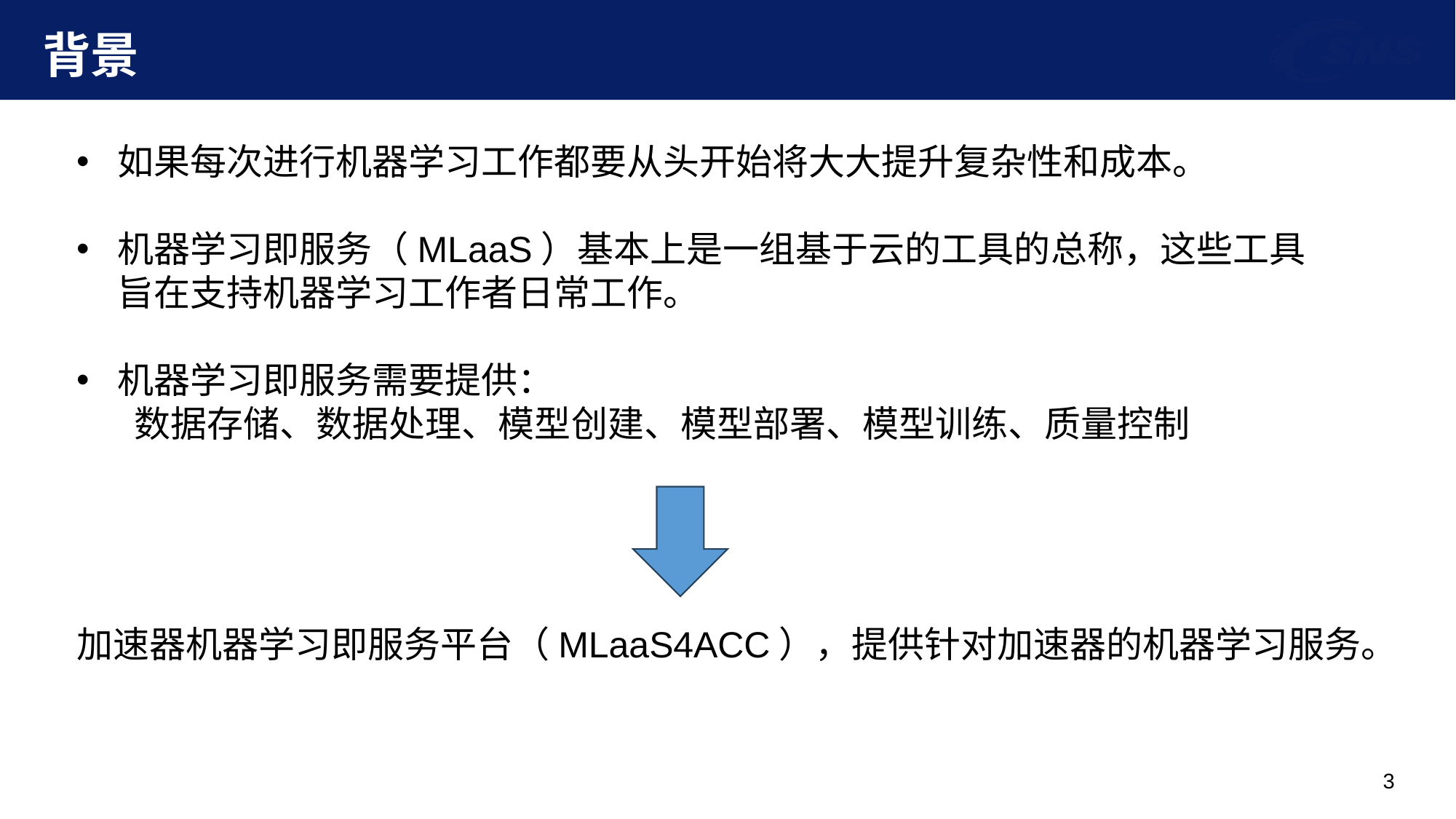

# 背景
如果每次进行机器学习工作都要从头开始将大大提升复杂性和成本。

机器学习即服务（MLaaS）基本上是一组基于云的工具的总称，这些工具旨在支持机器学习工作者日常工作。

机器学习即服务需要提供：
      数据存储、数据处理、模型创建、模型部署、模型训练、质量控制

加速器机器学习即服务平台（MLaaS4ACC），提供针对加速器的机器学习服务。
3